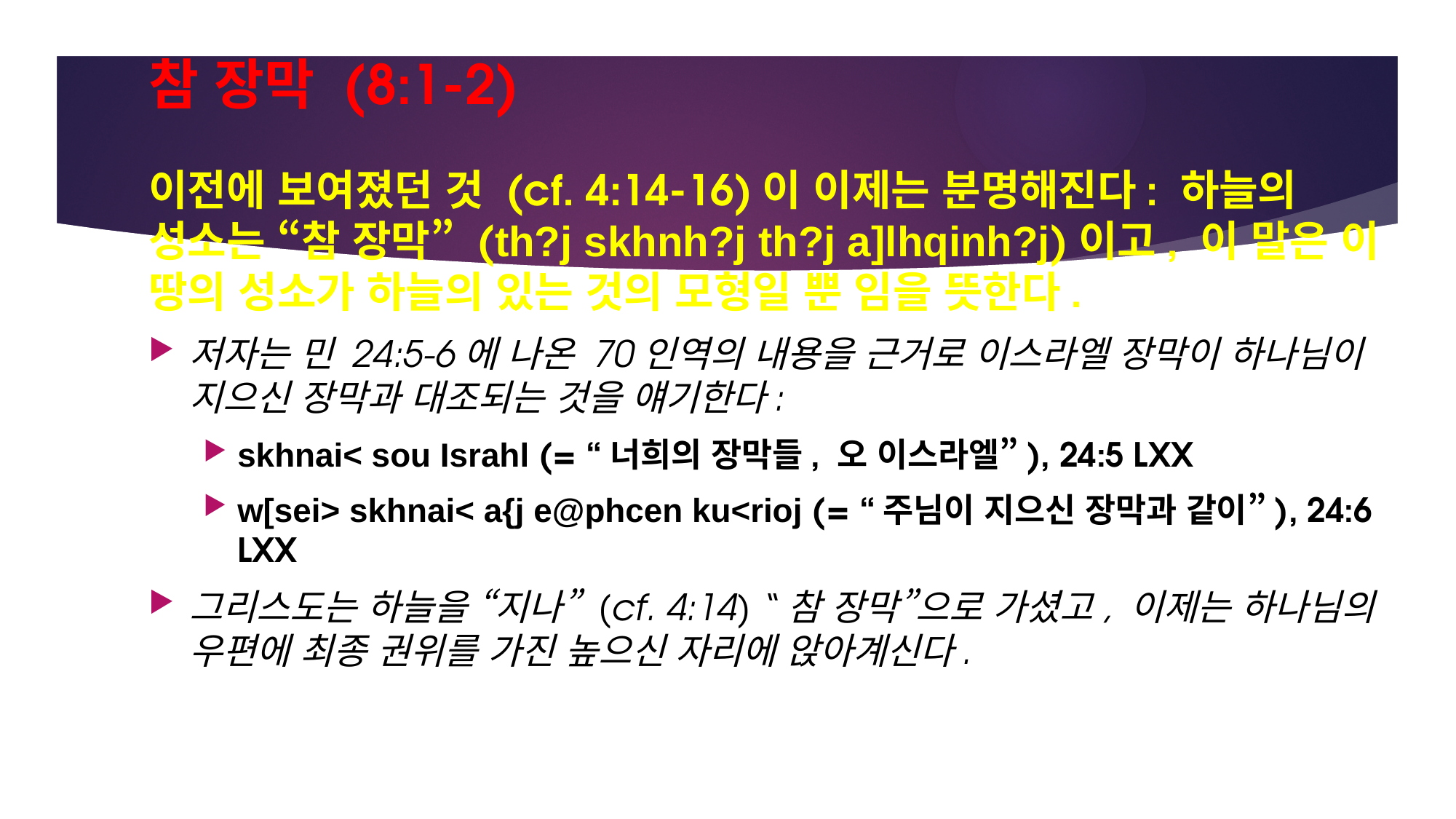

# 참 장막 (8:1-2)
이전에 보여졌던 것 (cf. 4:14-16)이 이제는 분명해진다: 하늘의 성소는 “참 장막” (th?j skhnh?j th?j a]lhqinh?j)이고, 이 말은 이 땅의 성소가 하늘의 있는 것의 모형일 뿐 임을 뜻한다.
저자는 민 24:5-6에 나온 70인역의 내용을 근거로 이스라엘 장막이 하나님이 지으신 장막과 대조되는 것을 얘기한다:
skhnai< sou Israhl (= “너희의 장막들, 오 이스라엘”), 24:5 LXX
w[sei> skhnai< a{j e@phcen ku<rioj (= “주님이 지으신 장막과 같이”), 24:6 LXX
그리스도는 하늘을 “지나” (cf. 4:14) “참 장막”으로 가셨고, 이제는 하나님의 우편에 최종 권위를 가진 높으신 자리에 앉아계신다.